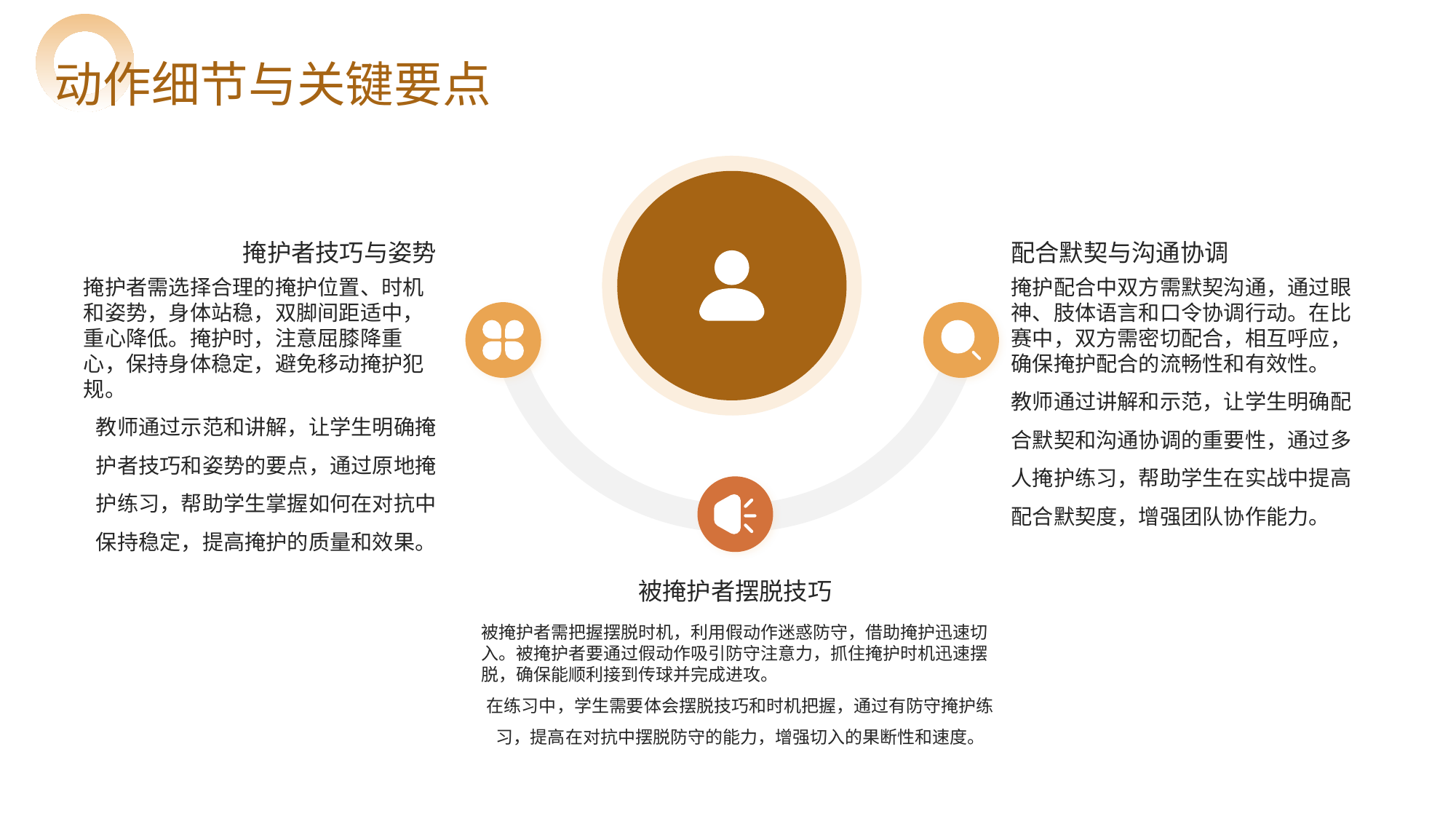

动作细节与关键要点

掩护者技巧与姿势
配合默契与沟通协调

掩护者需选择合理的掩护位置、时机和姿势，身体站稳，双脚间距适中，重心降低。掩护时，注意屈膝降重心，保持身体稳定，避免移动掩护犯规。
教师通过示范和讲解，让学生明确掩护者技巧和姿势的要点，通过原地掩护练习，帮助学生掌握如何在对抗中保持稳定，提高掩护的质量和效果。
掩护配合中双方需默契沟通，通过眼神、肢体语言和口令协调行动。在比赛中，双方需密切配合，相互呼应，确保掩护配合的流畅性和有效性。
教师通过讲解和示范，让学生明确配合默契和沟通协调的重要性，通过多人掩护练习，帮助学生在实战中提高配合默契度，增强团队协作能力。

被掩护者摆脱技巧
被掩护者需把握摆脱时机，利用假动作迷惑防守，借助掩护迅速切入。被掩护者要通过假动作吸引防守注意力，抓住掩护时机迅速摆脱，确保能顺利接到传球并完成进攻。
在练习中，学生需要体会摆脱技巧和时机把握，通过有防守掩护练习，提高在对抗中摆脱防守的能力，增强切入的果断性和速度。